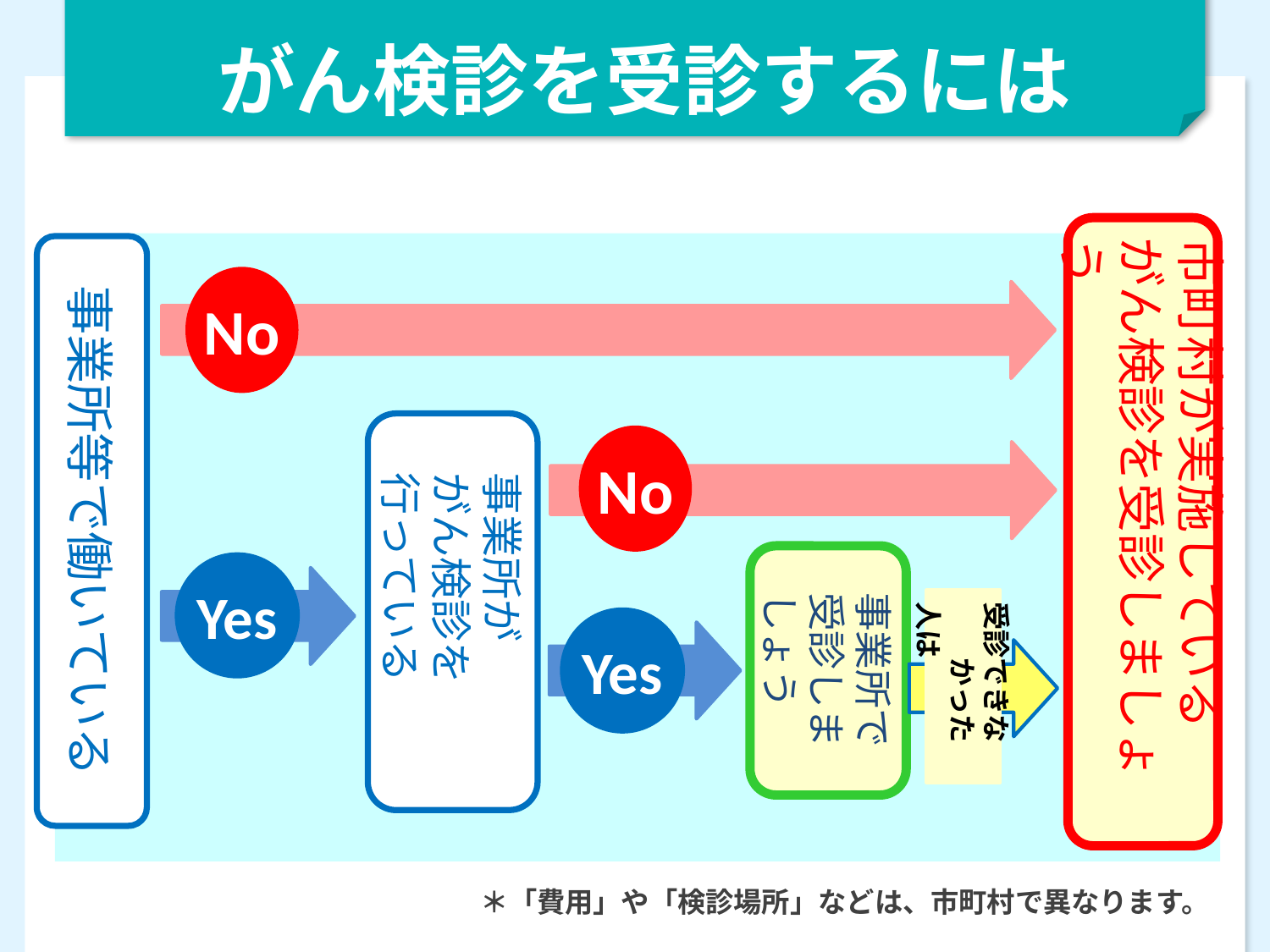

がん検診を受診するには
市町村が実施している
がん検診を受診しましょう

事業所等で働いている
No
　市町村窓口に
　相談しましょう

   事業所が
   がん検診を
   行っている
No

  事業所で
  受診しま
  しょう
Yes

受診できな
　　かった人は
Yes

＊「費用」や「検診場所」などは、市町村で異なります。